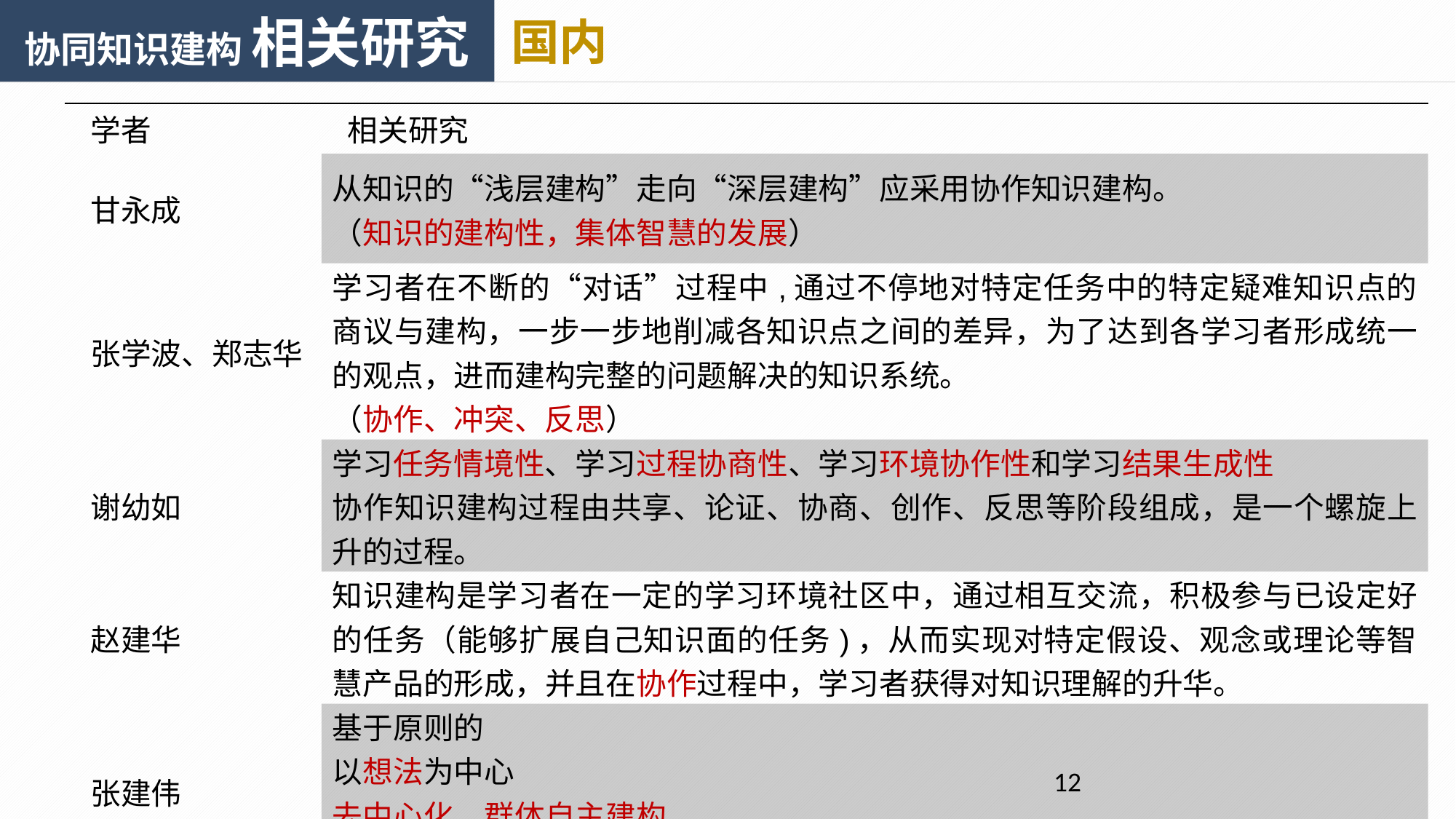

协同知识建构 相关研究
国内
| 学者 | 相关研究 |
| --- | --- |
| 甘永成 | 从知识的“浅层建构”走向“深层建构”应采用协作知识建构。 （知识的建构性，集体智慧的发展） |
| 张学波、郑志华 | 学习者在不断的“对话”过程中,通过不停地对特定任务中的特定疑难知识点的商议与建构，一步一步地削减各知识点之间的差异，为了达到各学习者形成统一的观点，进而建构完整的问题解决的知识系统。 （协作、冲突、反思） |
| 谢幼如 | 学习任务情境性、学习过程协商性、学习环境协作性和学习结果生成性 协作知识建构过程由共享、论证、协商、创作、反思等阶段组成，是一个螺旋上升的过程。 |
| 赵建华 | 知识建构是学习者在一定的学习环境社区中，通过相互交流，积极参与已设定好的任务（能够扩展自己知识面的任务)，从而实现对特定假设、观念或理论等智慧产品的形成，并且在协作过程中，学习者获得对知识理解的升华。 |
| 张建伟 | 基于原则的 以想法为中心 去中心化，群体自主建构 集体智慧与个体智慧的相互促进作用 |
12